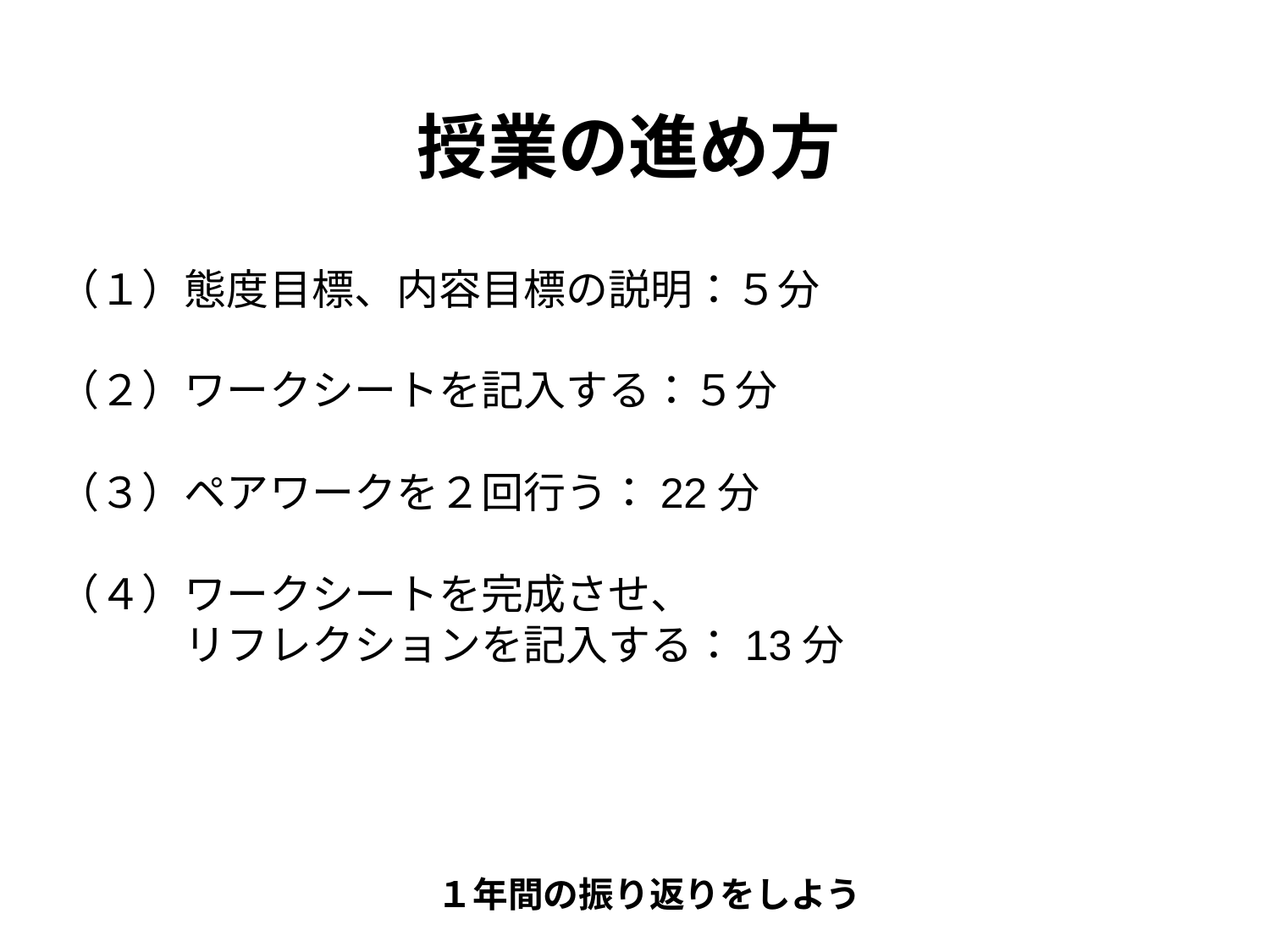

授業の進め方
（１）態度目標、内容目標の説明：５分

（２）ワークシートを記入する：５分

（３）ペアワークを２回行う：22分

（４）ワークシートを完成させ、
　　　リフレクションを記入する：13分
１年間の振り返りをしよう